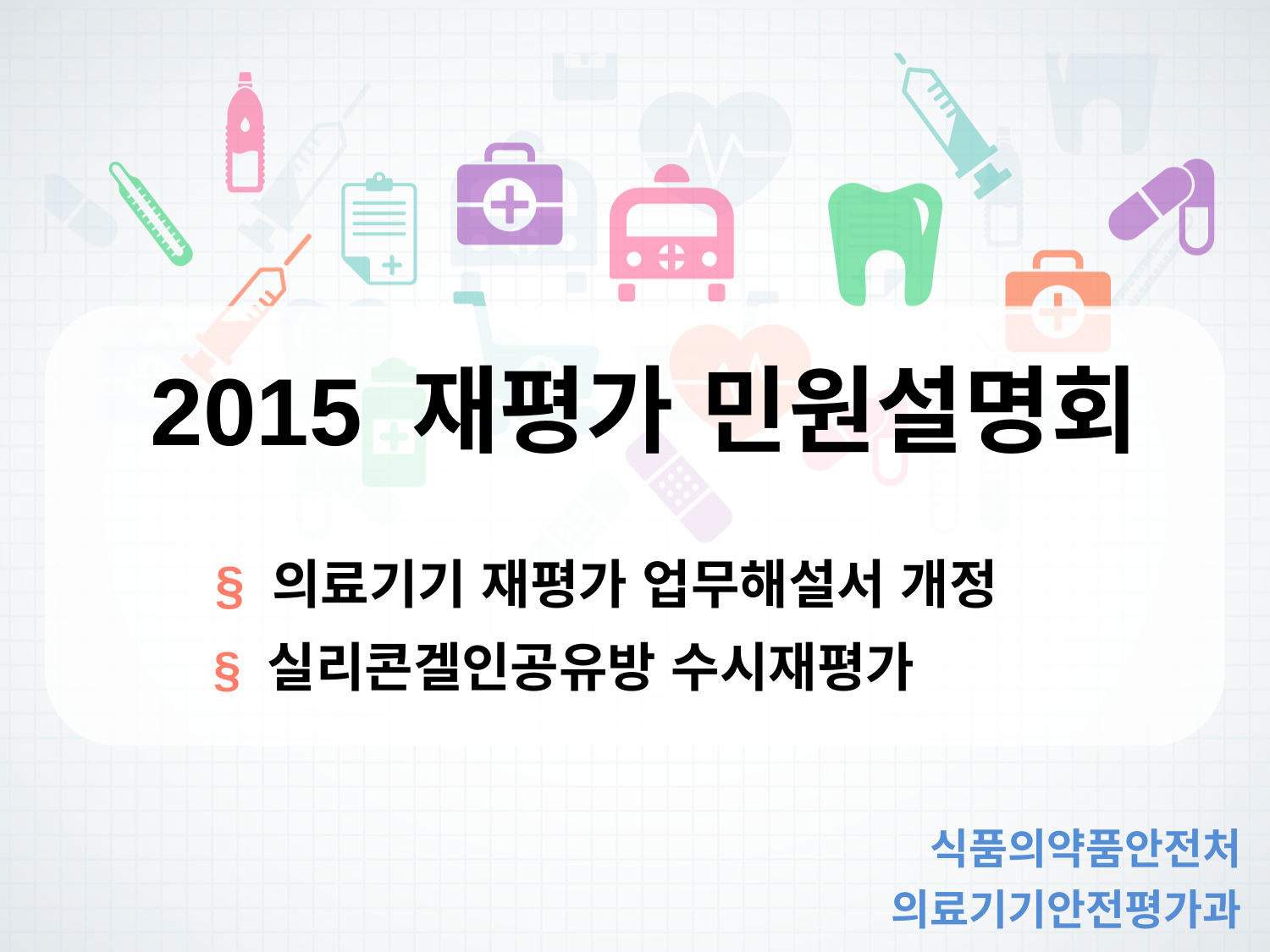

2015 재평가 민원설명회
         § 의료기기 재평가 업무해설서 개정
          § 실리콘겔인공유방 수시재평가
식품의약품안전처
의료기기안전평가과